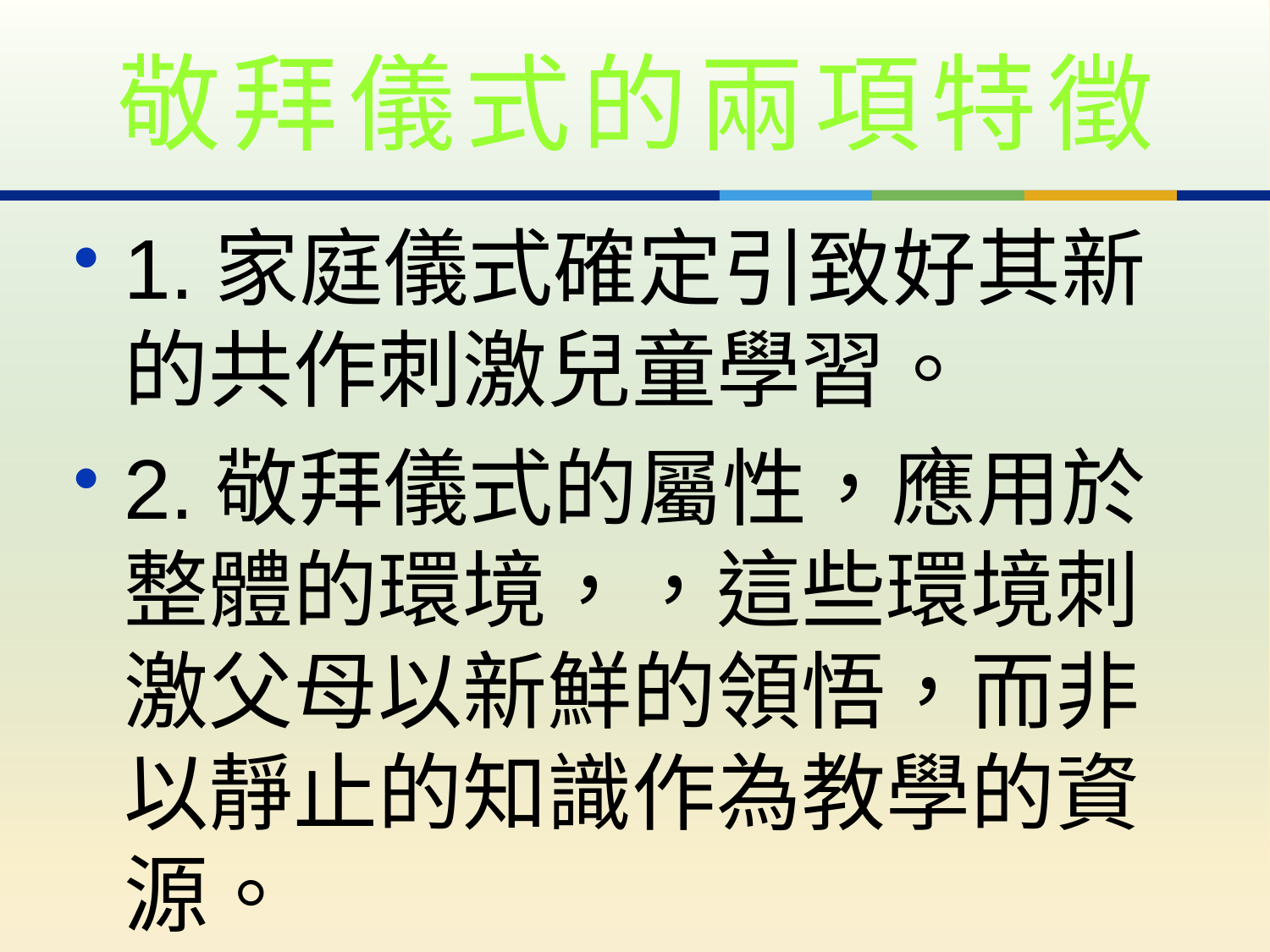

# 敬拜儀式的兩項特徵
1.家庭儀式確定引致好其新的共作刺激兒童學習。
2.敬拜儀式的屬性，應用於整體的環境，，這些環境刺激父母以新鮮的領悟，而非以靜止的知識作為教學的資源。